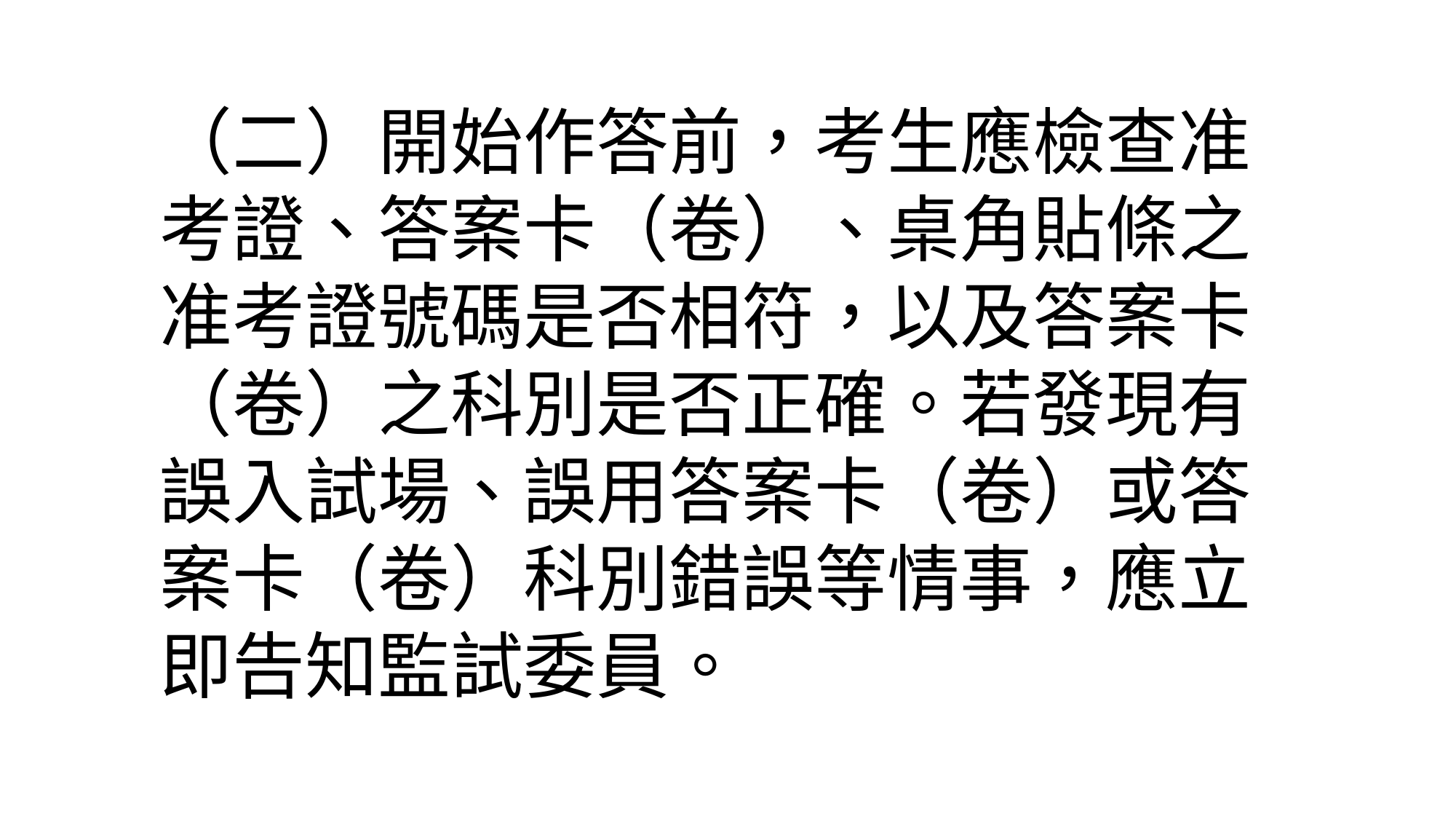

（二）開始作答前，考生應檢查准考證、答案卡（卷）、桌角貼條之准考證號碼是否相符，以及答案卡（卷）之科別是否正確。若發現有誤入試場、誤用答案卡（卷）或答案卡（卷）科別錯誤等情事，應立即告知監試委員。